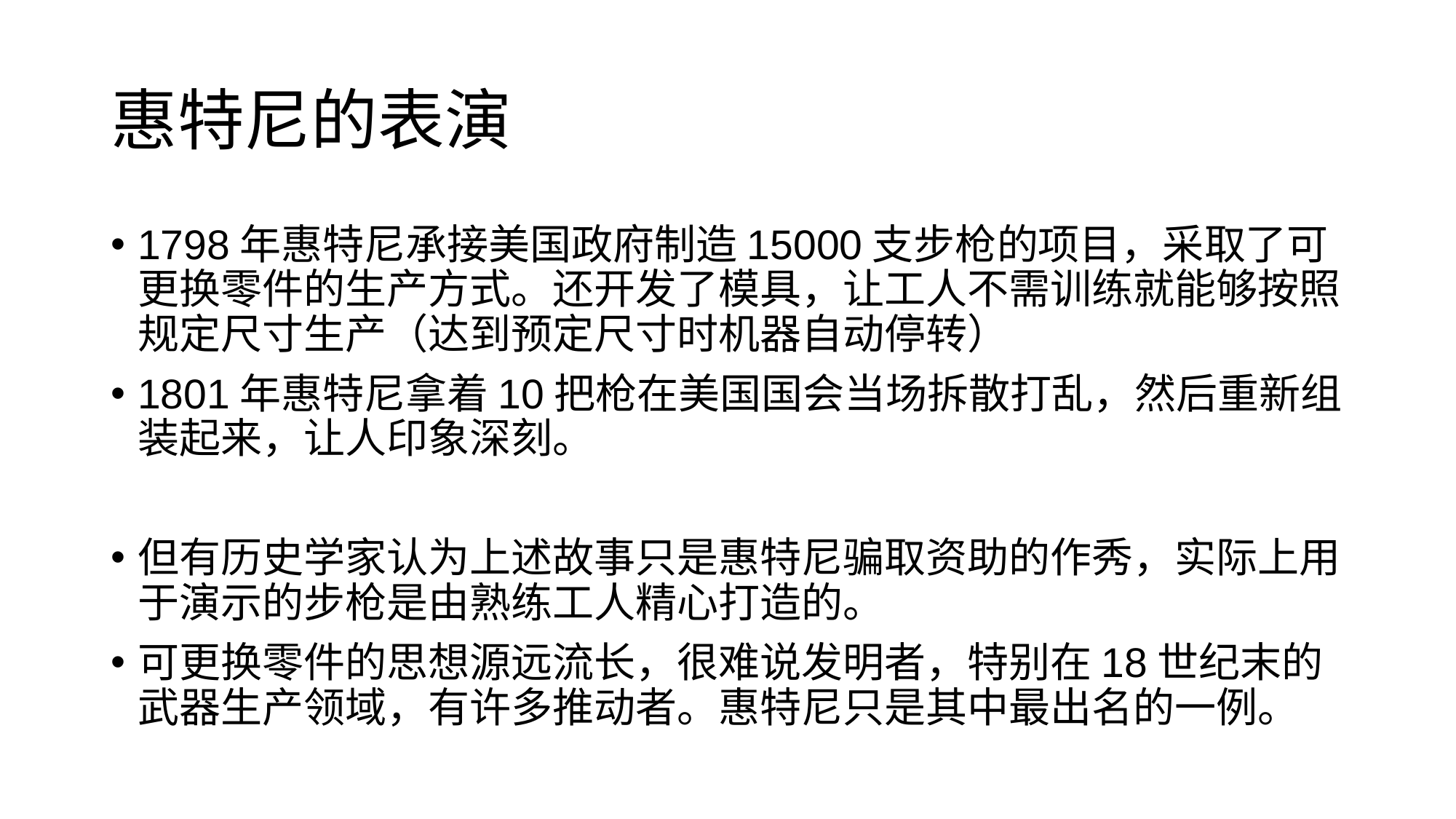

# 惠特尼的表演
1798年惠特尼承接美国政府制造15000支步枪的项目，采取了可更换零件的生产方式。还开发了模具，让工人不需训练就能够按照规定尺寸生产（达到预定尺寸时机器自动停转）
1801年惠特尼拿着10把枪在美国国会当场拆散打乱，然后重新组装起来，让人印象深刻。

但有历史学家认为上述故事只是惠特尼骗取资助的作秀，实际上用于演示的步枪是由熟练工人精心打造的。
可更换零件的思想源远流长，很难说发明者，特别在18世纪末的武器生产领域，有许多推动者。惠特尼只是其中最出名的一例。